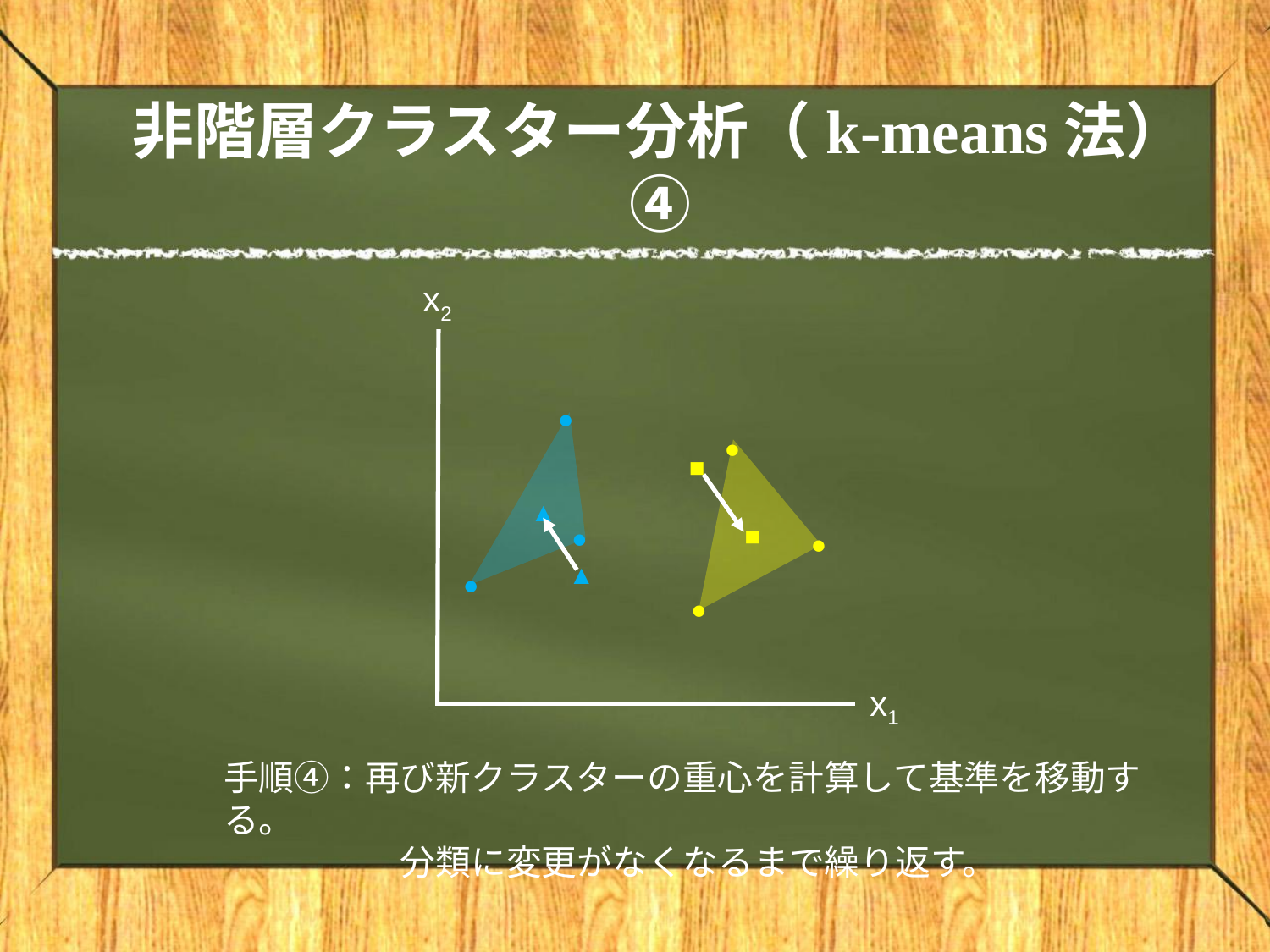

# 非階層クラスター分析（k-means法）④
x2
●
●
■

▲
■
●
●
▲
●
●
x1
手順④：再び新クラスターの重心を計算して基準を移動する。
　　　　　分類に変更がなくなるまで繰り返す。